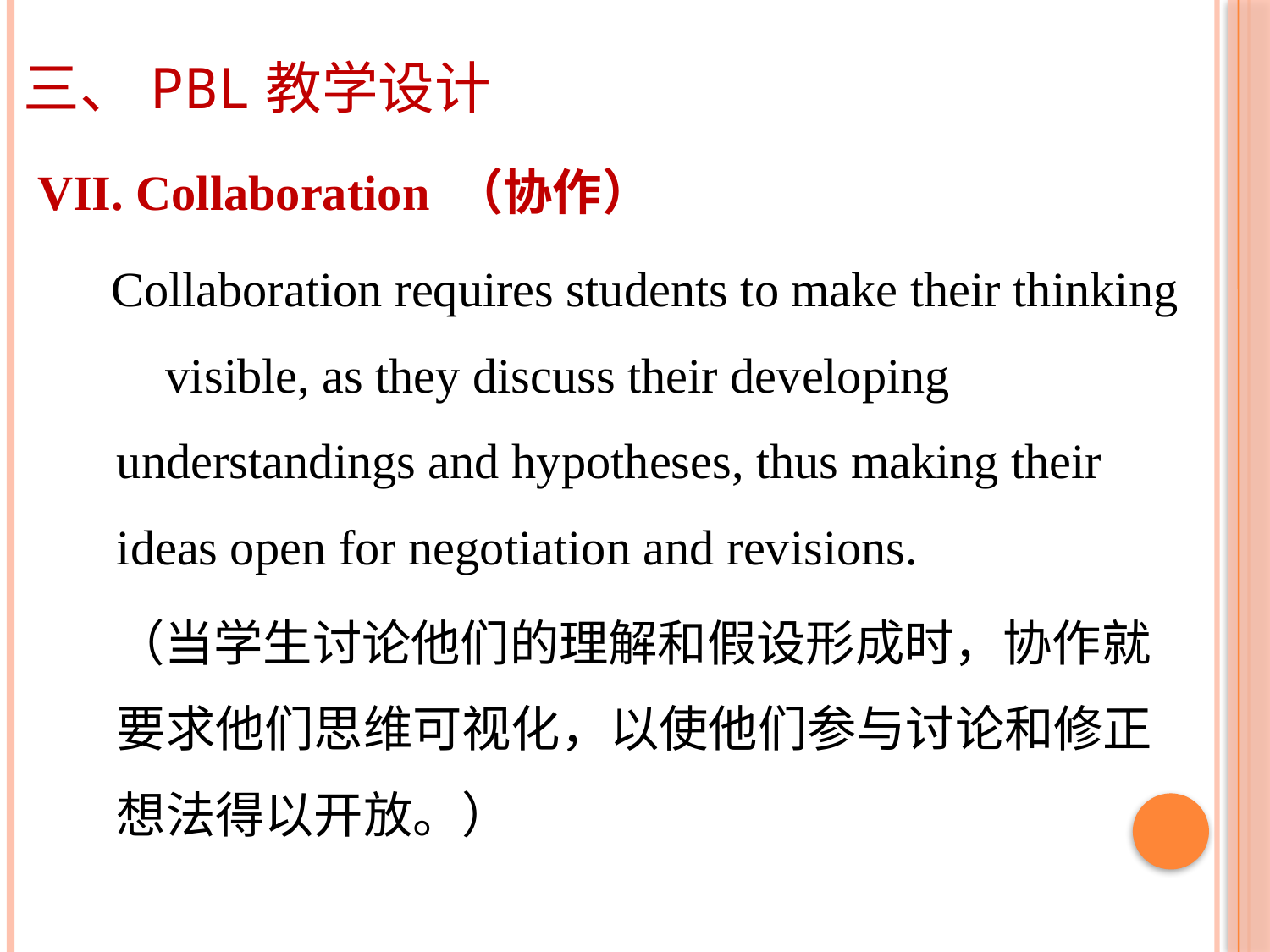

# 三、PBL教学设计
VII. Collaboration （协作）
      Collaboration requires students to make their thinking      visible, as they discuss their developing understandings and hypotheses, thus making their ideas open for negotiation and revisions.
      （当学生讨论他们的理解和假设形成时，协作就要求他们思维可视化，以使他们参与讨论和修正想法得以开放。）